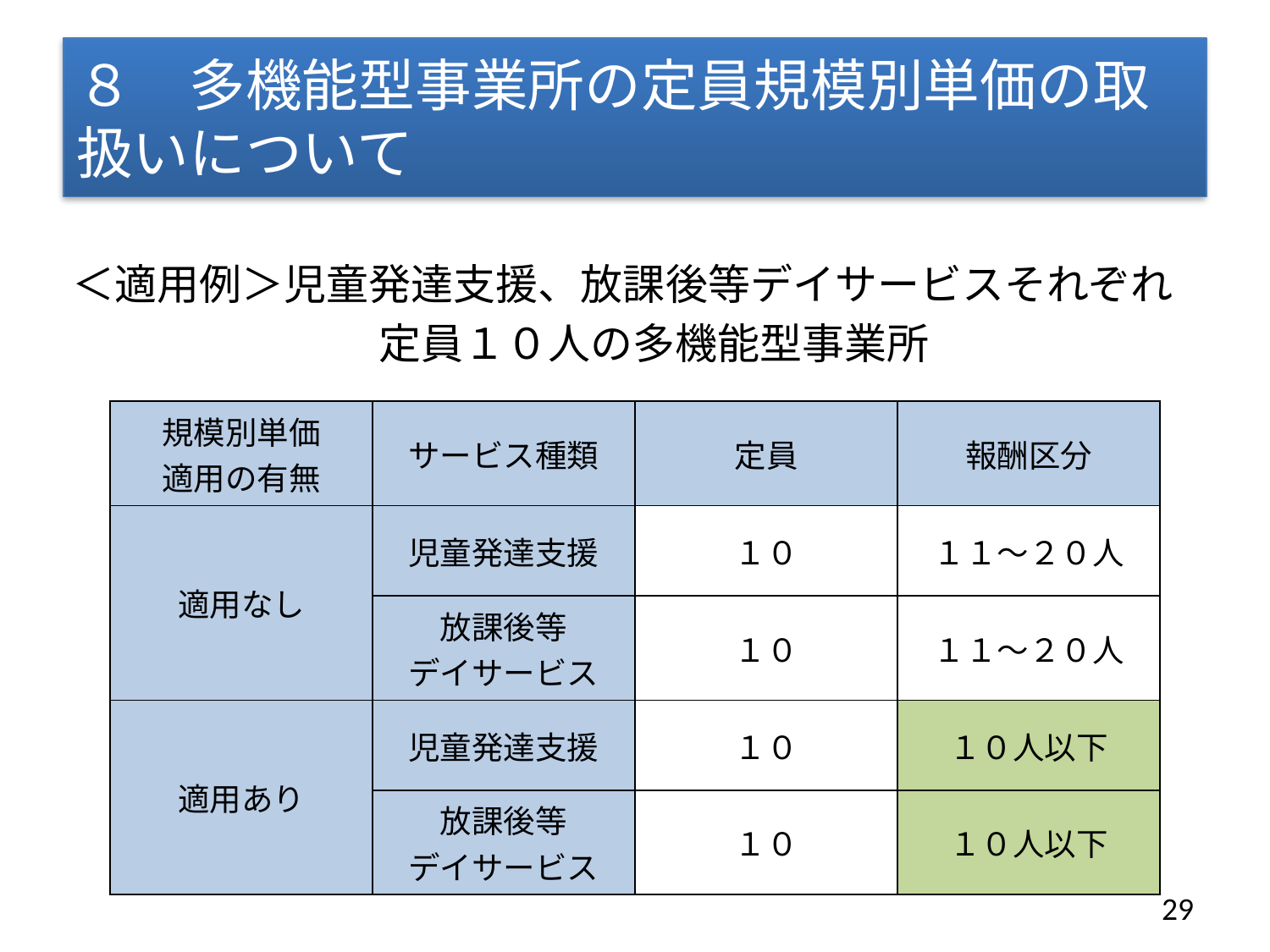

# ８　多機能型事業所の定員規模別単価の取扱いについて
＜適用例＞児童発達支援、放課後等デイサービスそれぞれ
　　　　　　　 定員１０人の多機能型事業所
| 規模別単価 適用の有無 | サービス種類 | 定員 | 報酬区分 |
| --- | --- | --- | --- |
| 適用なし | 児童発達支援 | １０ | １１～２０人 |
|  | 放課後等 デイサービス | １０ | １１～２０人 |
| 適用あり | 児童発達支援 | １０ | １０人以下 |
|  | 放課後等 デイサービス | １０ | １０人以下 |
29